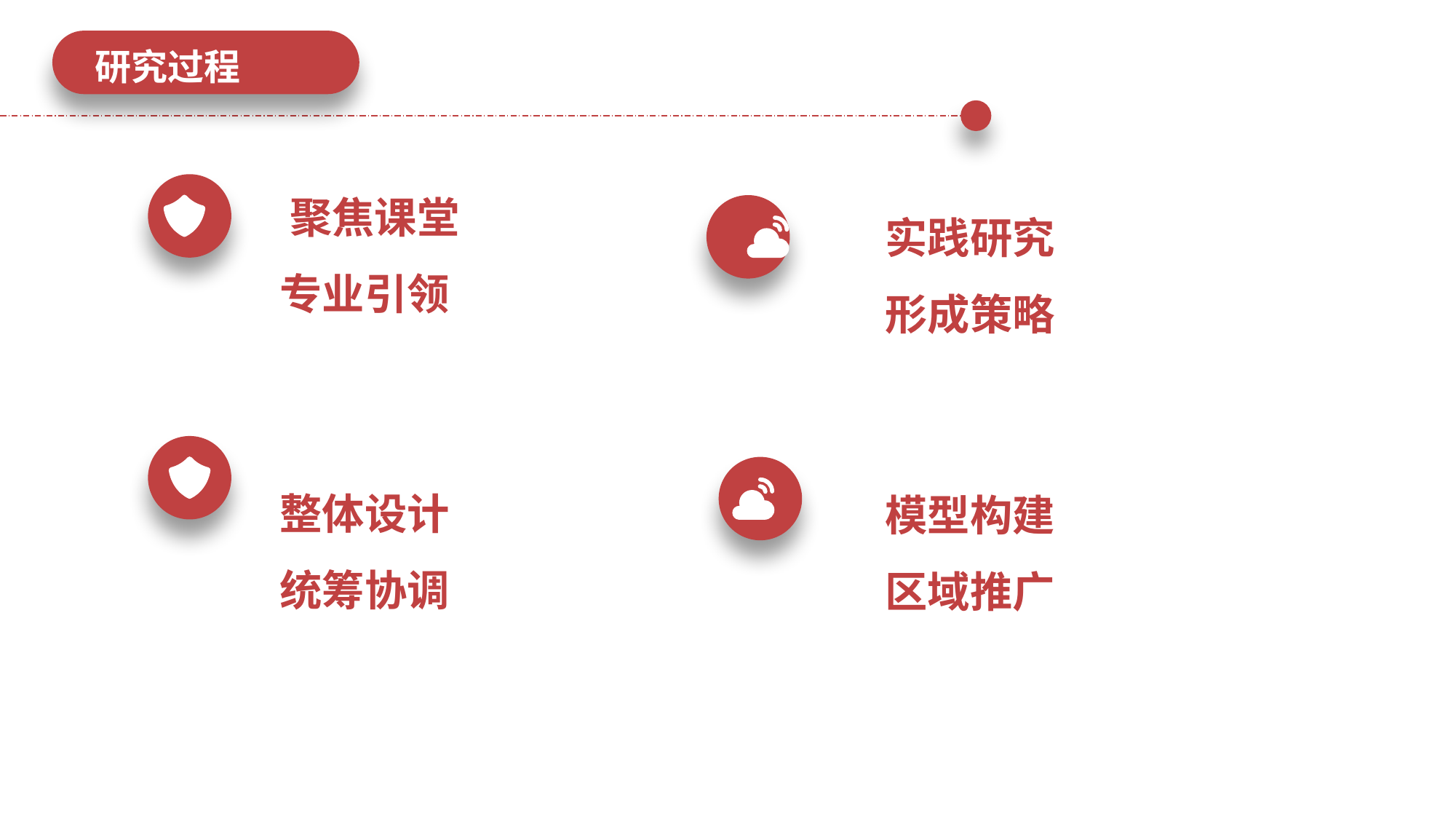

研究过程

 聚焦课堂
专业引领

实践研究
形成策略

整体设计
统筹协调

模型构建
区域推广